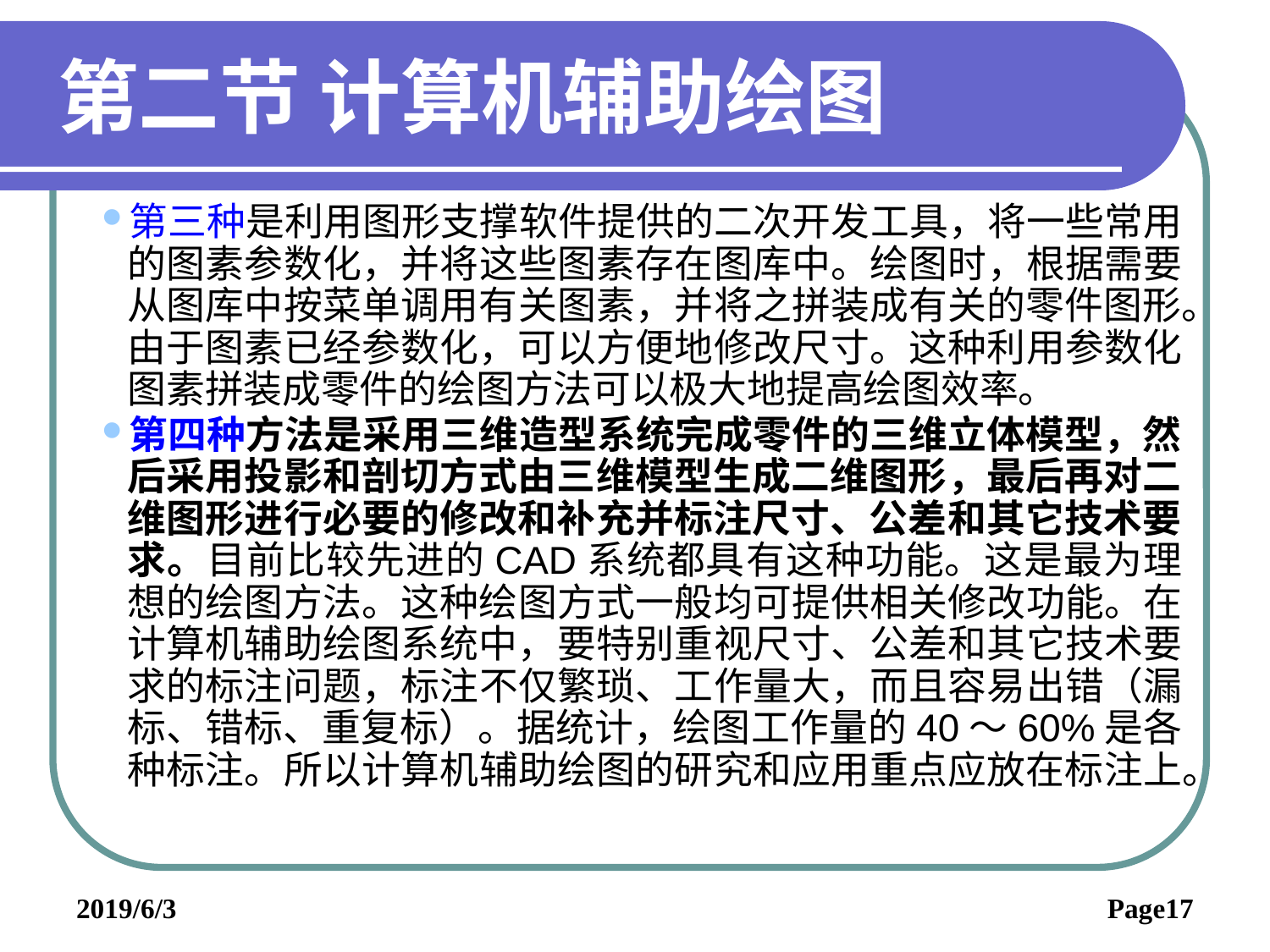

# 第二节 计算机辅助绘图
第三种是利用图形支撑软件提供的二次开发工具，将一些常用的图素参数化，并将这些图素存在图库中。绘图时，根据需要从图库中按菜单调用有关图素，并将之拼装成有关的零件图形。由于图素已经参数化，可以方便地修改尺寸。这种利用参数化图素拼装成零件的绘图方法可以极大地提高绘图效率。
第四种方法是采用三维造型系统完成零件的三维立体模型，然后采用投影和剖切方式由三维模型生成二维图形，最后再对二维图形进行必要的修改和补充并标注尺寸、公差和其它技术要求。目前比较先进的CAD系统都具有这种功能。这是最为理想的绘图方法。这种绘图方式一般均可提供相关修改功能。在计算机辅助绘图系统中，要特别重视尺寸、公差和其它技术要求的标注问题，标注不仅繁琐、工作量大，而且容易出错（漏标、错标、重复标）。据统计，绘图工作量的40～60%是各种标注。所以计算机辅助绘图的研究和应用重点应放在标注上。
2019/6/3
Page17